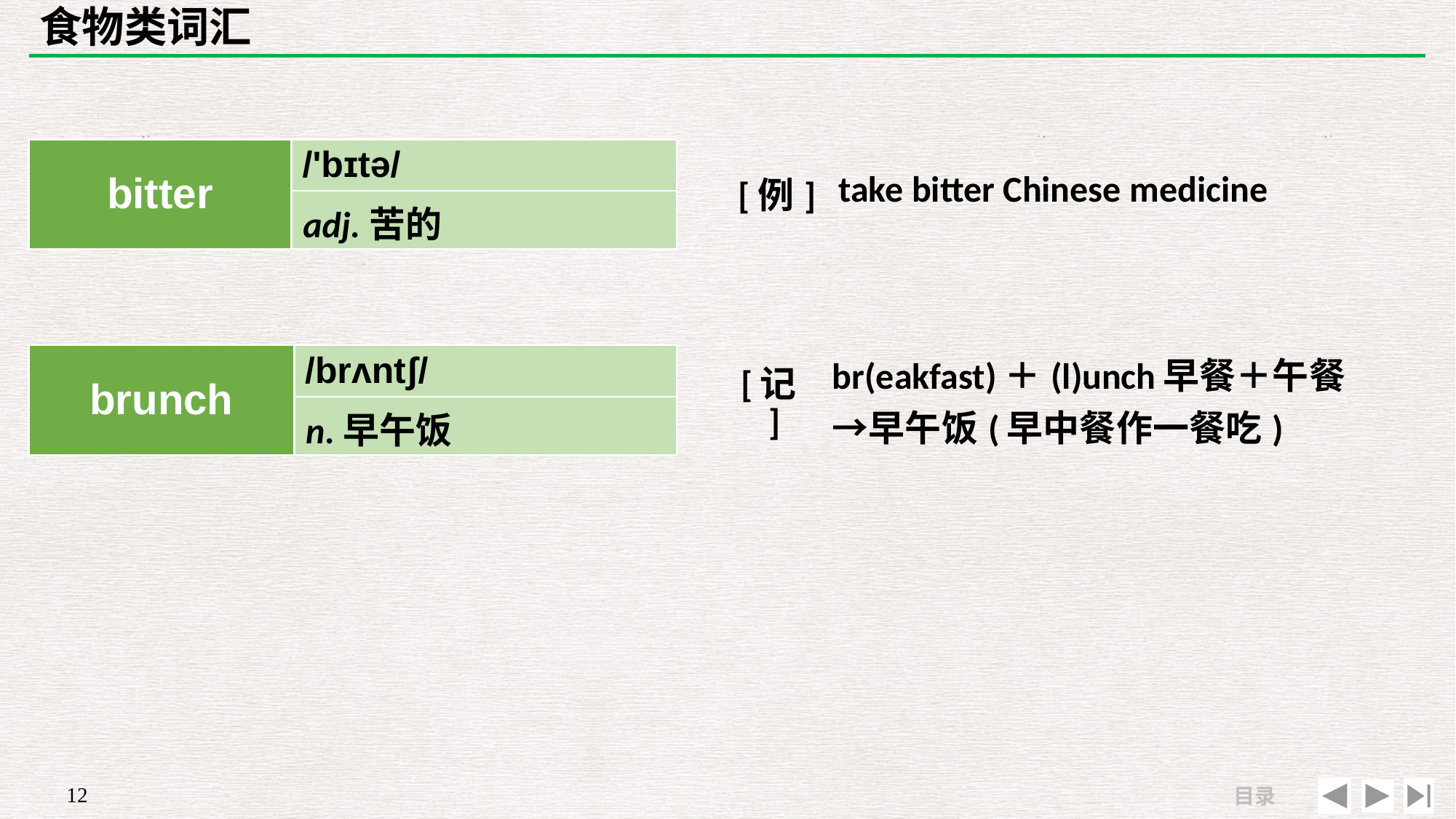

# 食物类词汇

|  |  |
| --- | --- |
| [例] | take bitter Chinese medicine |
| bitter | /'bɪtə/ |
| --- | --- |
|  |  |
adj.苦的
|  |  |
| --- | --- |
| [记] | br(eakfast)＋(l)unch早餐＋午餐→早午饭(早中餐作一餐吃) |
| brunch | /brʌntʃ/ |
| --- | --- |
|  |  |
n.早午饭